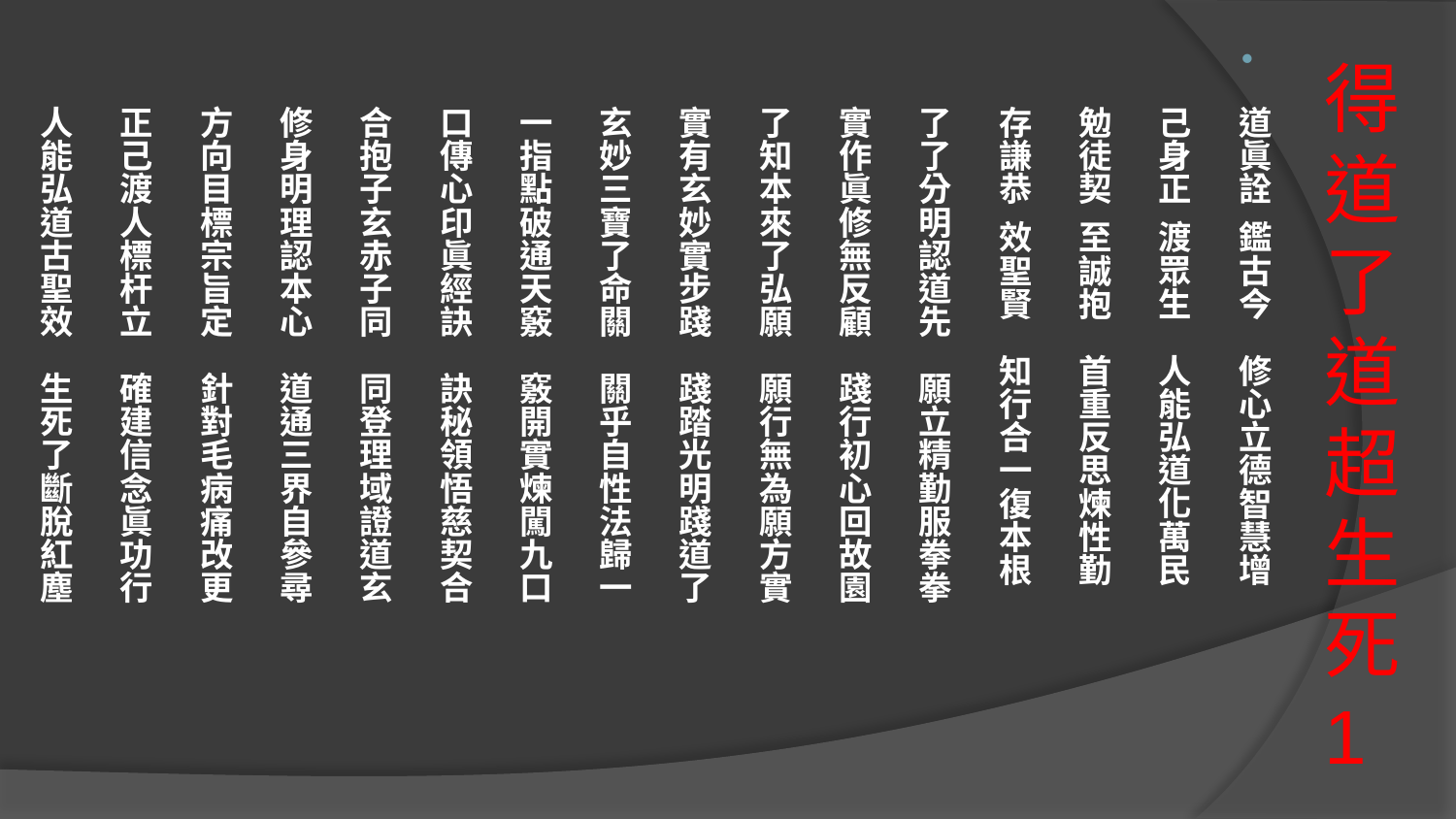

道眞詮  鑑古今　修心立德智慧增
己身正  渡眾生　人能弘道化萬民
勉徒契  至誠抱　首重反思煉性勤
存謙恭  效聖賢　知行合一復本根
了了分明認道先　願立精勤服拳拳
實作眞修無反顧　踐行初心回故園
了知本來了弘願　願行無為願方實
實有玄妙實步踐　踐踏光明踐道了
玄妙三寶了命關　關乎自性法歸一
一指點破通天竅　竅開實煉闖九口
口傳心印眞經訣　訣秘領悟慈契合
合抱子玄赤子同　同登理域證道玄
修身明理認本心　道通三界自參尋
方向目標宗旨定　針對毛病痛改更
正己渡人標杆立　確建信念眞功行
人能弘道古聖效　生死了斷脫紅塵
# 得道了道超生死1